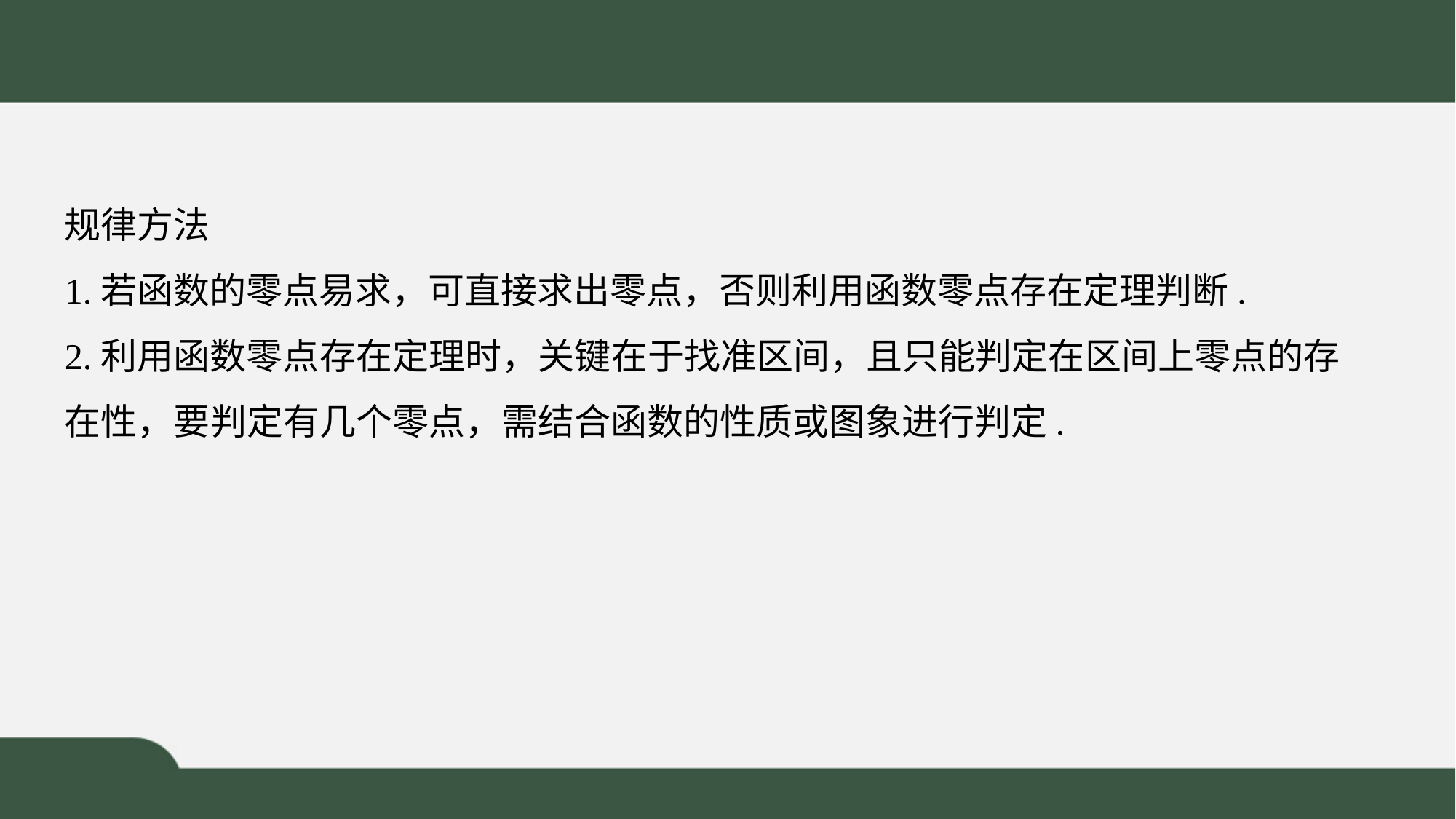

规律方法
1.若函数的零点易求，可直接求出零点，否则利用函数零点存在定理判断.
2.利用函数零点存在定理时，关键在于找准区间，且只能判定在区间上零点的存在性，要判定有几个零点，需结合函数的性质或图象进行判定.